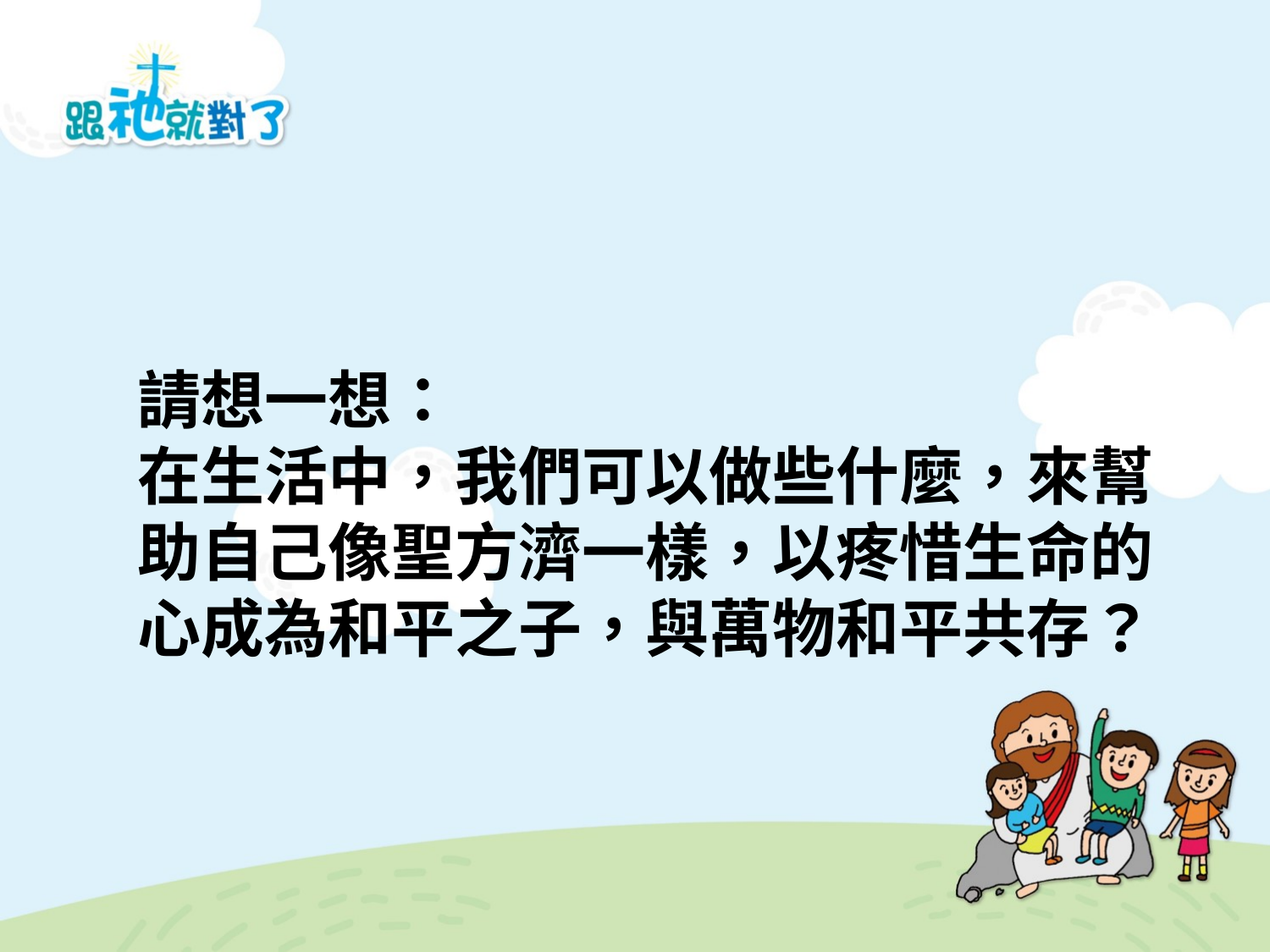

請想一想：
在生活中，我們可以做些什麼，來幫助自己像聖方濟一樣，以疼惜生命的心成為和平之子，與萬物和平共存？